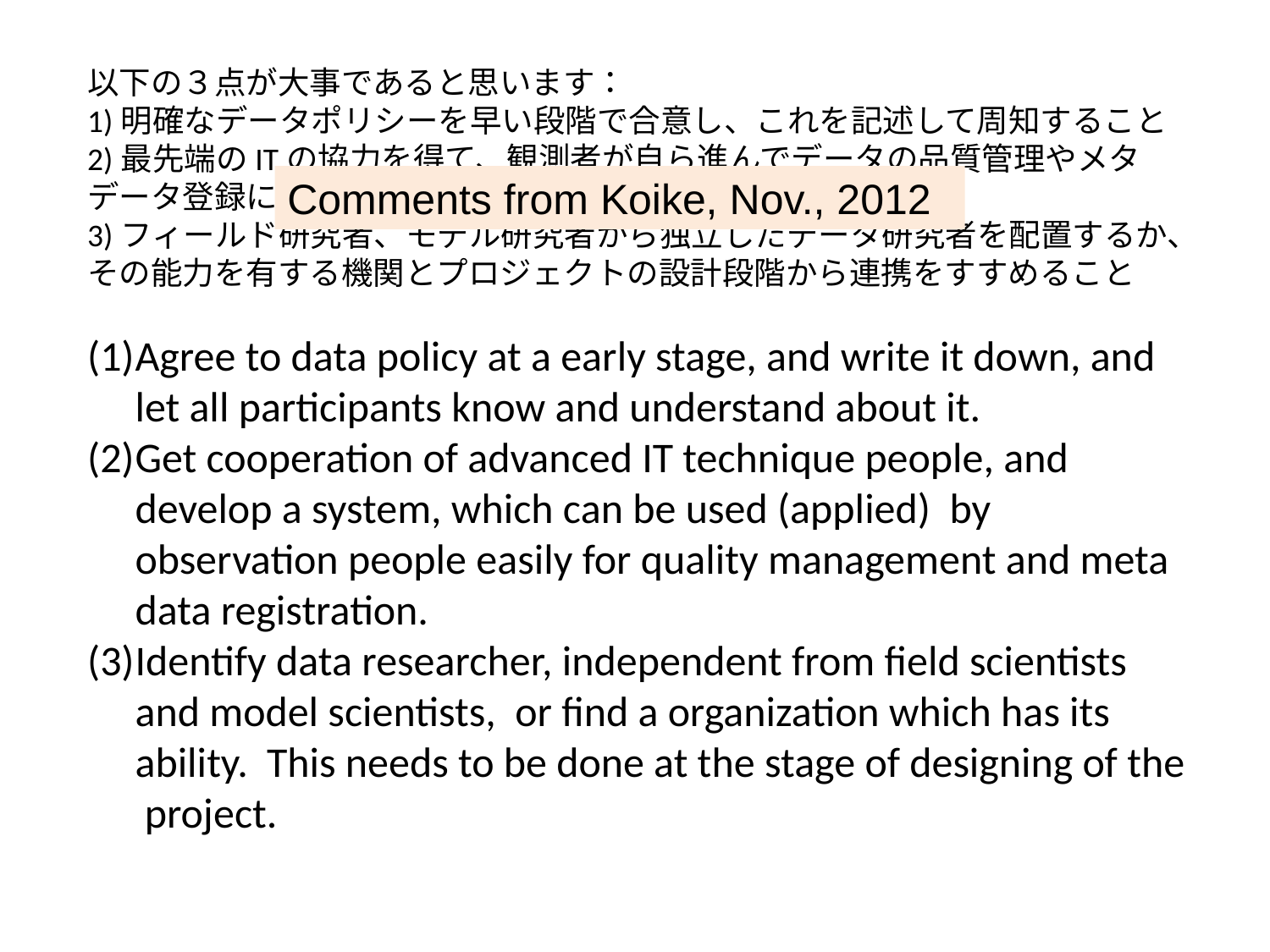

以下の３点が大事であると思います：
1)明確なデータポリシーを早い段階で合意し、これを記述して周知すること
2)最先端のITの協力を得て、観測者が自ら進んでデータの品質管理やメタデータ登録に取り組めるようなシステムを構築すること
3)フィールド研究者、モデル研究者から独立したデータ研究者を配置するか、その能力を有する機関とプロジェクトの設計段階から連携をすすめること

Agree to data policy at a early stage, and write it down, and  let all participants know and understand about it.
Get cooperation of advanced IT technique people, and develop a system, which can be used (applied)  by observation people easily for quality management and meta data registration.
Identify data researcher, independent from field scientists and model scientists,  or find a organization which has its ability.  This needs to be done at the stage of designing of the  project.
Comments from Koike, Nov., 2012